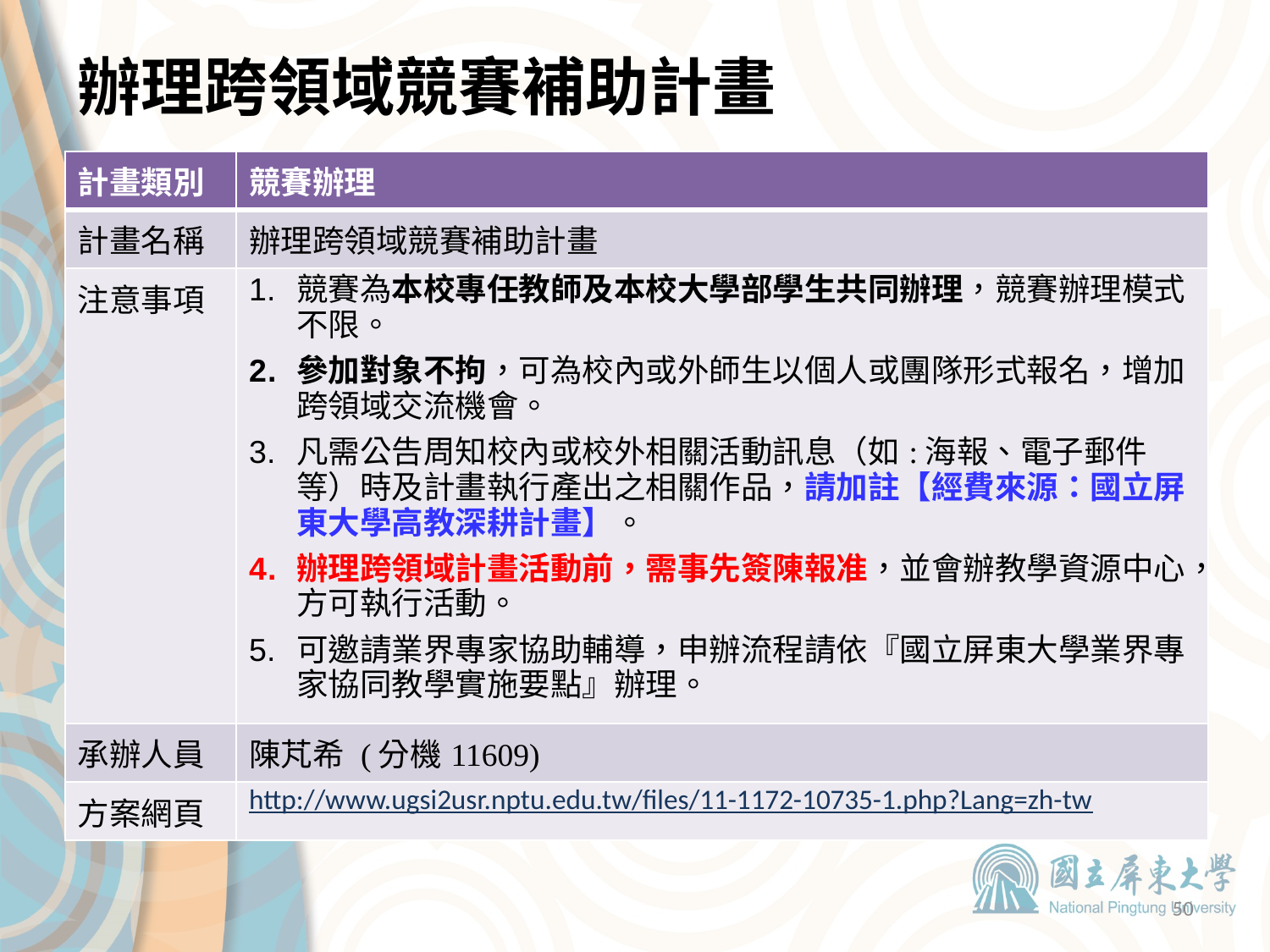

# 辦理跨領域競賽補助計畫
| 計畫類別 | 競賽辦理 |
| --- | --- |
| 計畫名稱 | 辦理跨領域競賽補助計畫 |
| 注意事項 | 競賽為本校專任教師及本校大學部學生共同辦理，競賽辦理模式不限。 參加對象不拘，可為校內或外師生以個人或團隊形式報名，增加跨領域交流機會。 凡需公告周知校內或校外相關活動訊息（如:海報、電子郵件等）時及計畫執行產出之相關作品，請加註【經費來源：國立屏東大學高教深耕計畫】。 辦理跨領域計畫活動前，需事先簽陳報准，並會辦教學資源中心，方可執行活動。 可邀請業界專家協助輔導，申辦流程請依『國立屏東大學業界專家協同教學實施要點』辦理。 |
| 承辦人員 | 陳芃希 (分機11609) |
| 方案網頁 | http://www.ugsi2usr.nptu.edu.tw/files/11-1172-10735-1.php?Lang=zh-tw |
50